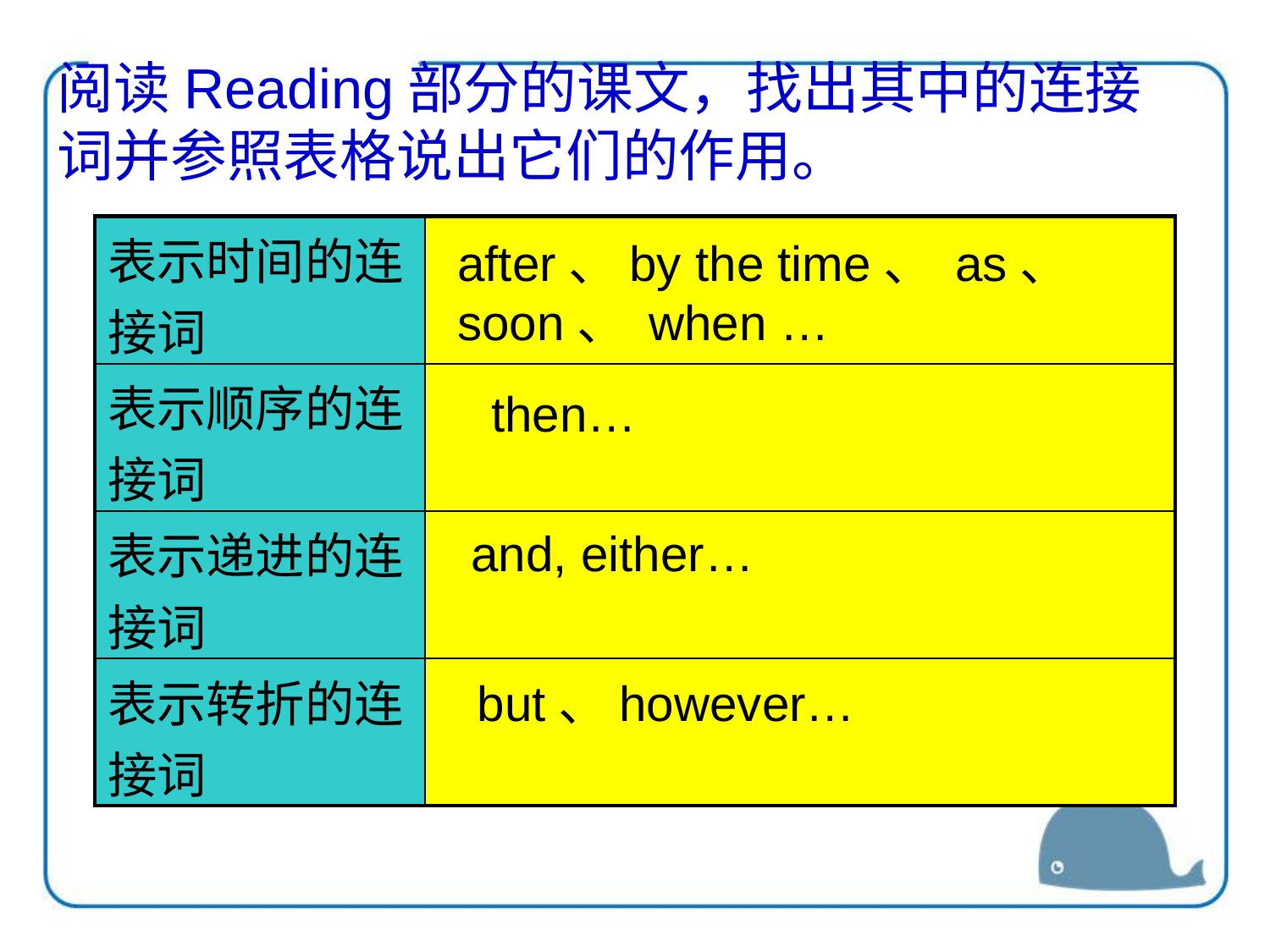

阅读Reading部分的课文，找出其中的连接词并参照表格说出它们的作用。
| 表示时间的连接词 |  |
| --- | --- |
| 表示顺序的连接词 |  |
| 表示递进的连接词 |  |
| 表示转折的连接词 |  |
after、by the time、 as、 soon、 when …
 then…
 and, either…
but、however…